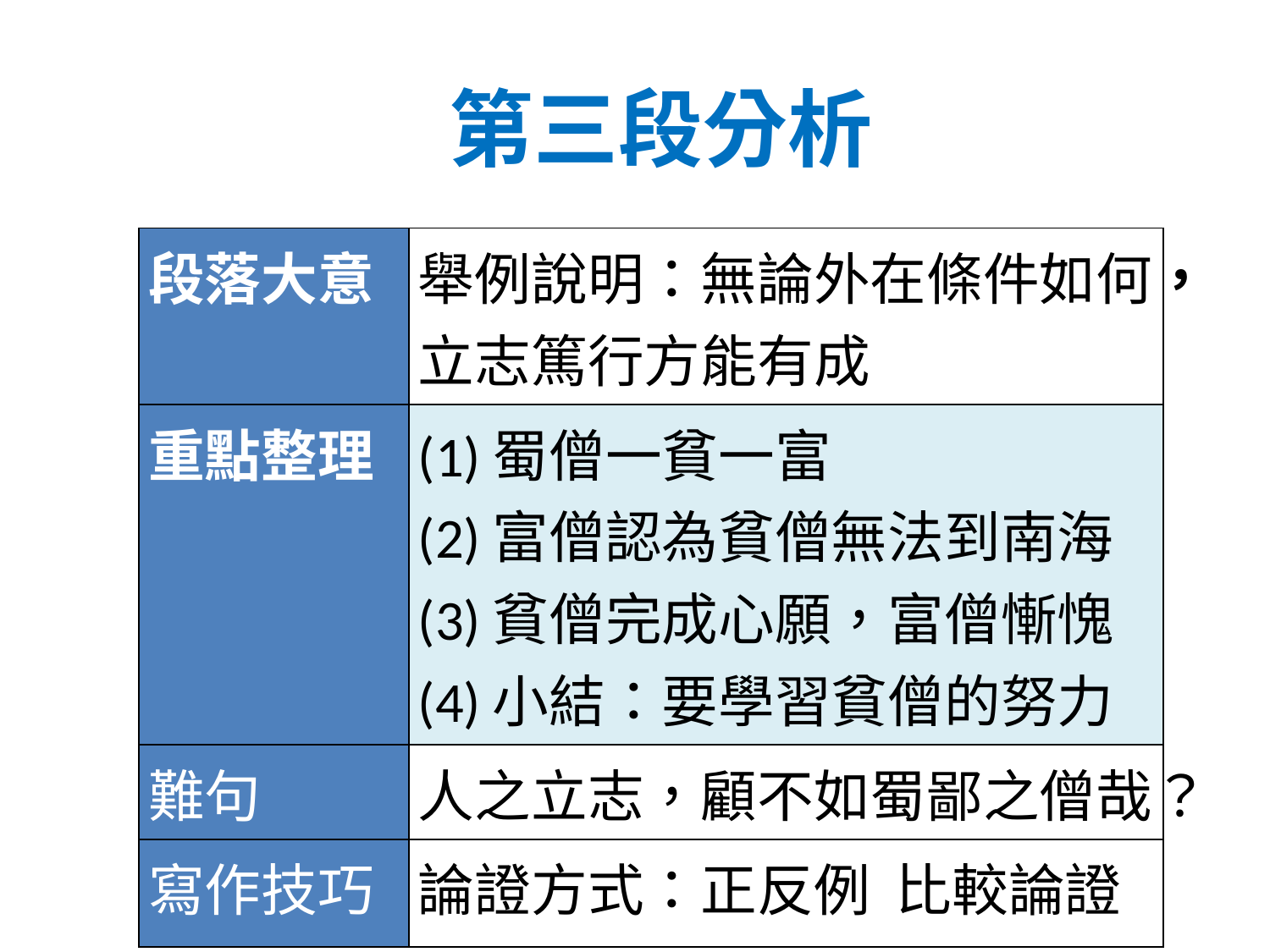

# 第三段分析
| 段落大意 | 舉例說明：無論外在條件如何，立志篤行方能有成 |
| --- | --- |
| 重點整理 | (1)蜀僧一貧一富 (2)富僧認為貧僧無法到南海 (3)貧僧完成心願，富僧慚愧 (4)小結：要學習貧僧的努力 |
| 難句 | 人之立志，顧不如蜀鄙之僧哉？ |
| 寫作技巧 | 論證方式：正反例 比較論證 |